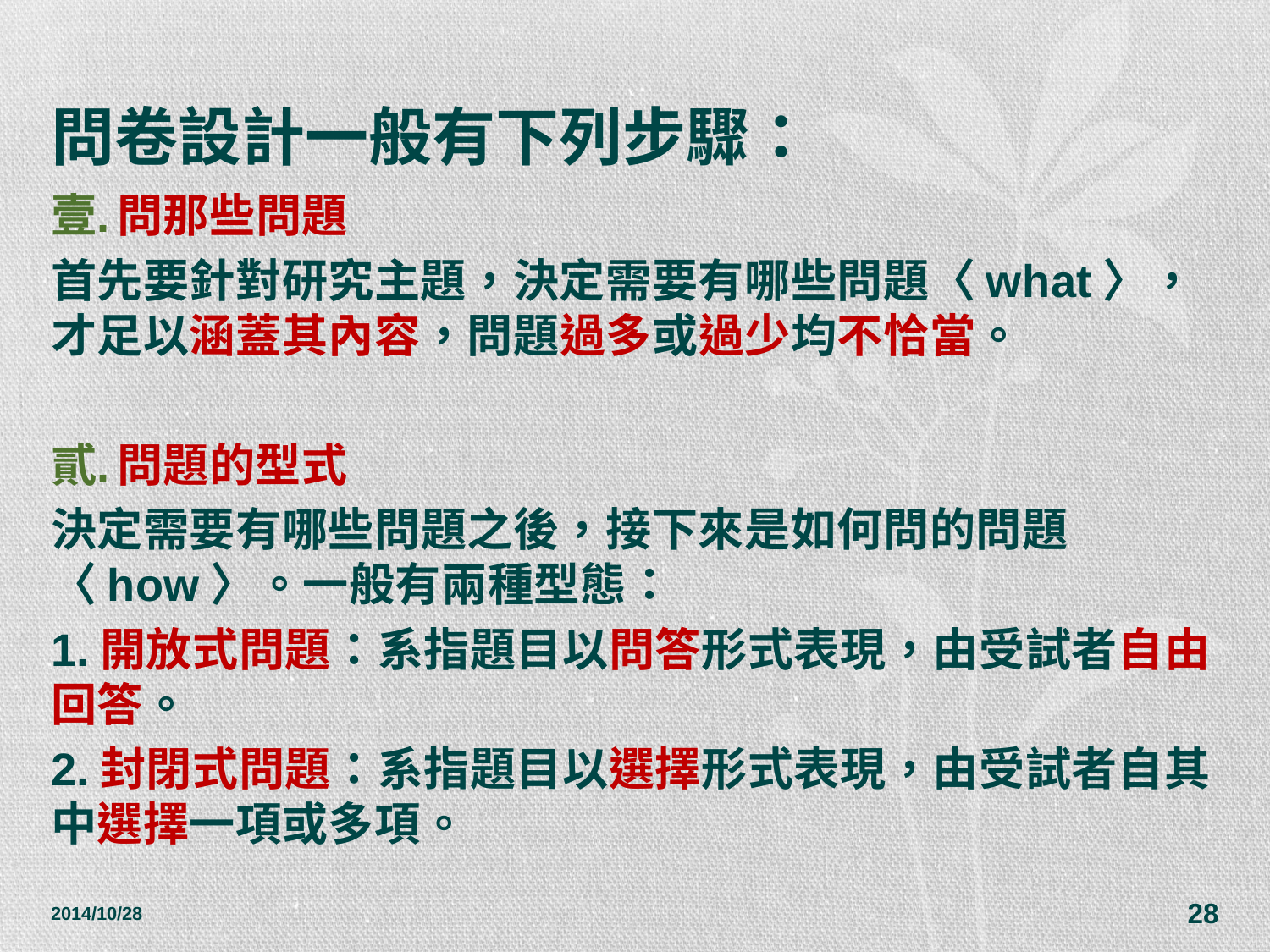

# 問卷設計一般有下列步驟：
問那些問題
首先要針對研究主題，決定需要有哪些問題〈what〉，才足以涵蓋其內容，問題過多或過少均不恰當。

問題的型式
決定需要有哪些問題之後，接下來是如何問的問題〈how〉。一般有兩種型態：
1.開放式問題：系指題目以問答形式表現，由受試者自由回答。
2.封閉式問題：系指題目以選擇形式表現，由受試者自其中選擇一項或多項。

2014/10/28
28